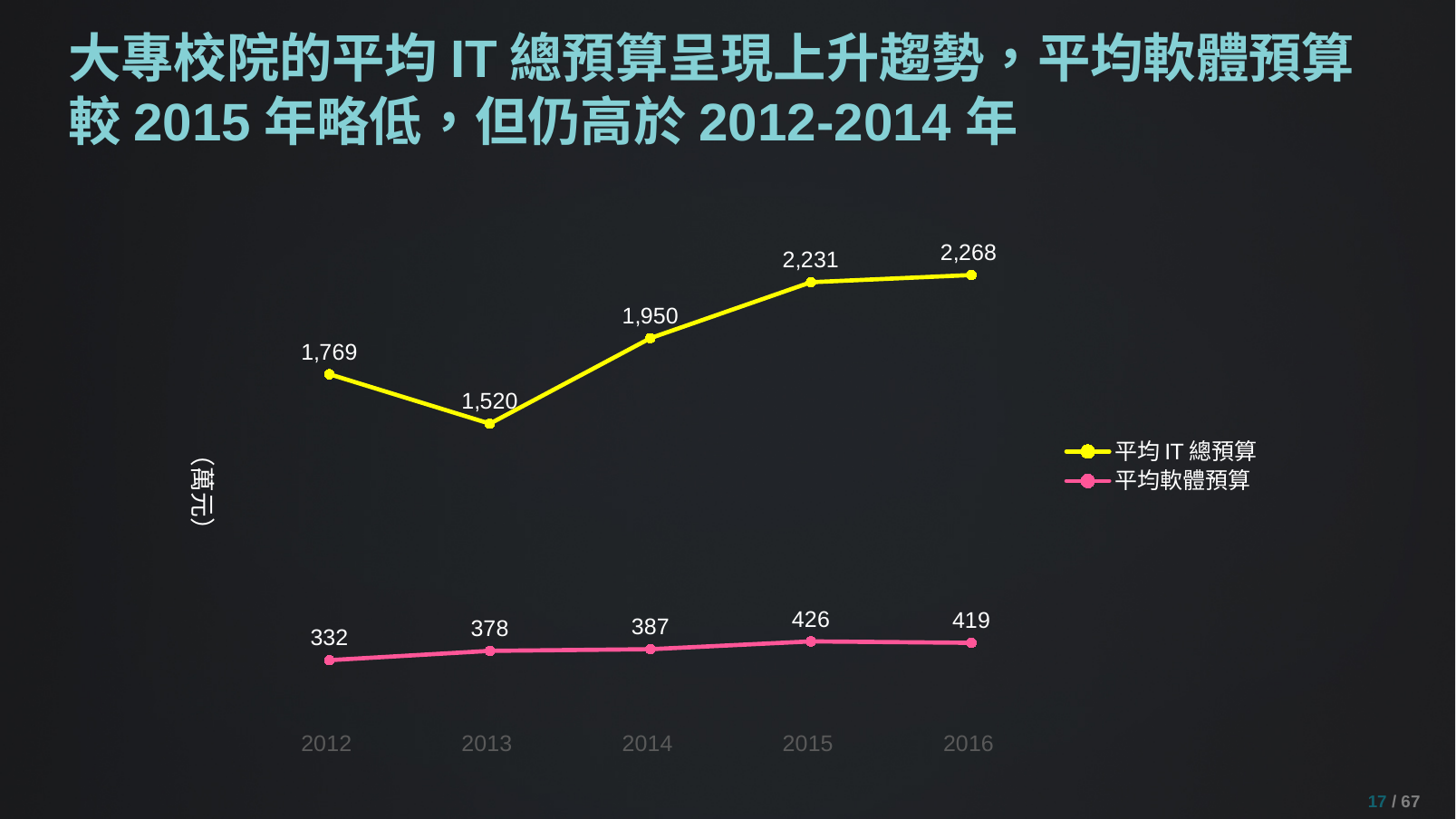

# 大專校院的平均IT總預算呈現上升趨勢，平均軟體預算較2015年略低，但仍高於2012-2014年

### Chart

| Category | 平均IT總預算 | 平均軟體預算 |
|---|---|---|
| 2012 | 1768.995145631068 | 331.6084905660377 |
| 2013 | 1520.224770642202 | 378.4318181818182 |
| 2014 | 1950.358267716535 | 386.7007874015744 |
| 2015 | 2231.358870967741 | 425.9032258064516 |
| 2016 | 2267.504 | 418.8079888 |